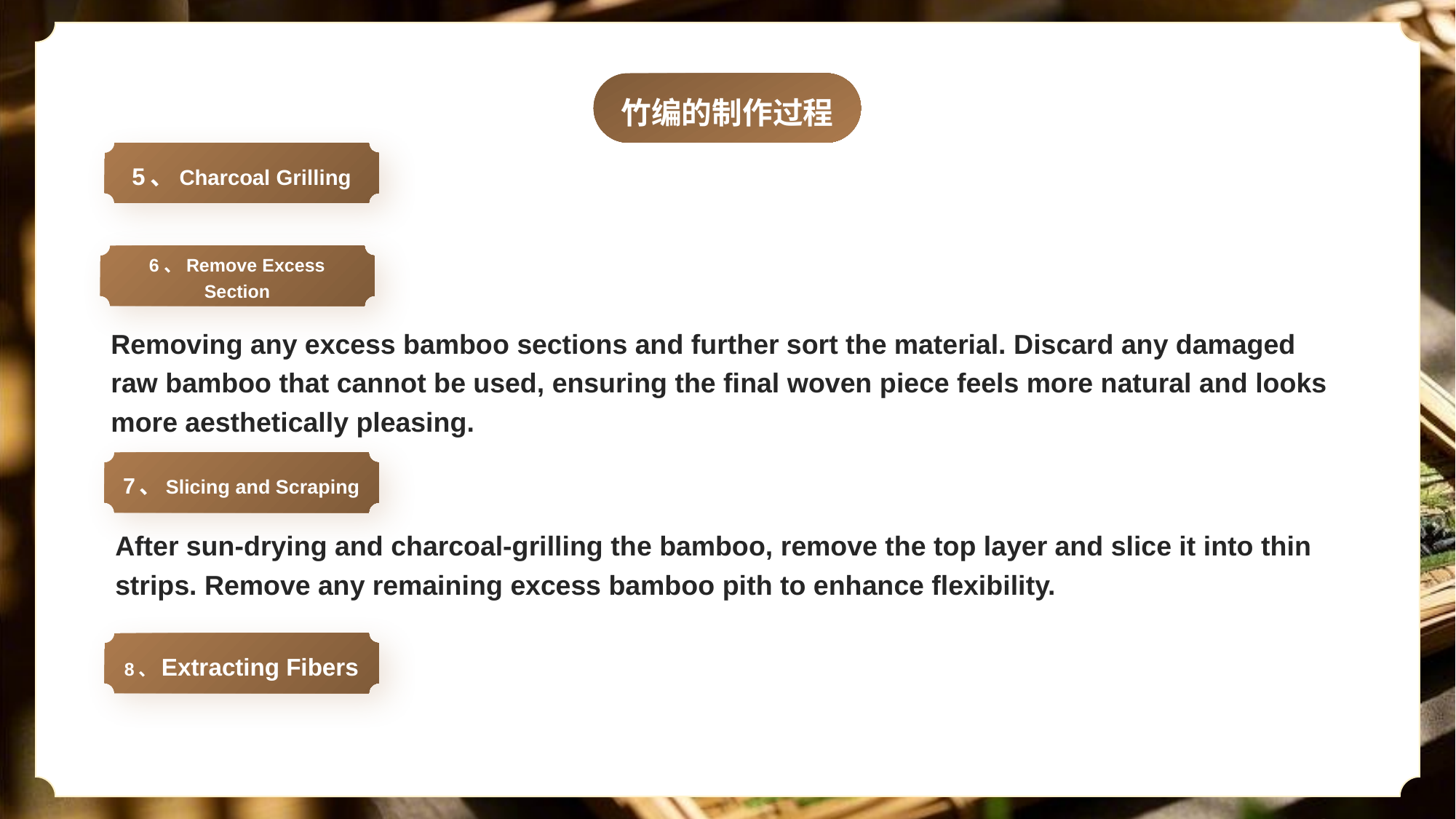

竹编的制作过程
5、Charcoal Grilling

6、Remove Excess Section
Removing any excess bamboo sections and further sort the material. Discard any damaged raw bamboo that cannot be used, ensuring the final woven piece feels more natural and looks more aesthetically pleasing.
7、Slicing and Scraping
After sun-drying and charcoal-grilling the bamboo, remove the top layer and slice it into thin strips. Remove any remaining excess bamboo pith to enhance flexibility.

8、Extracting Fibers